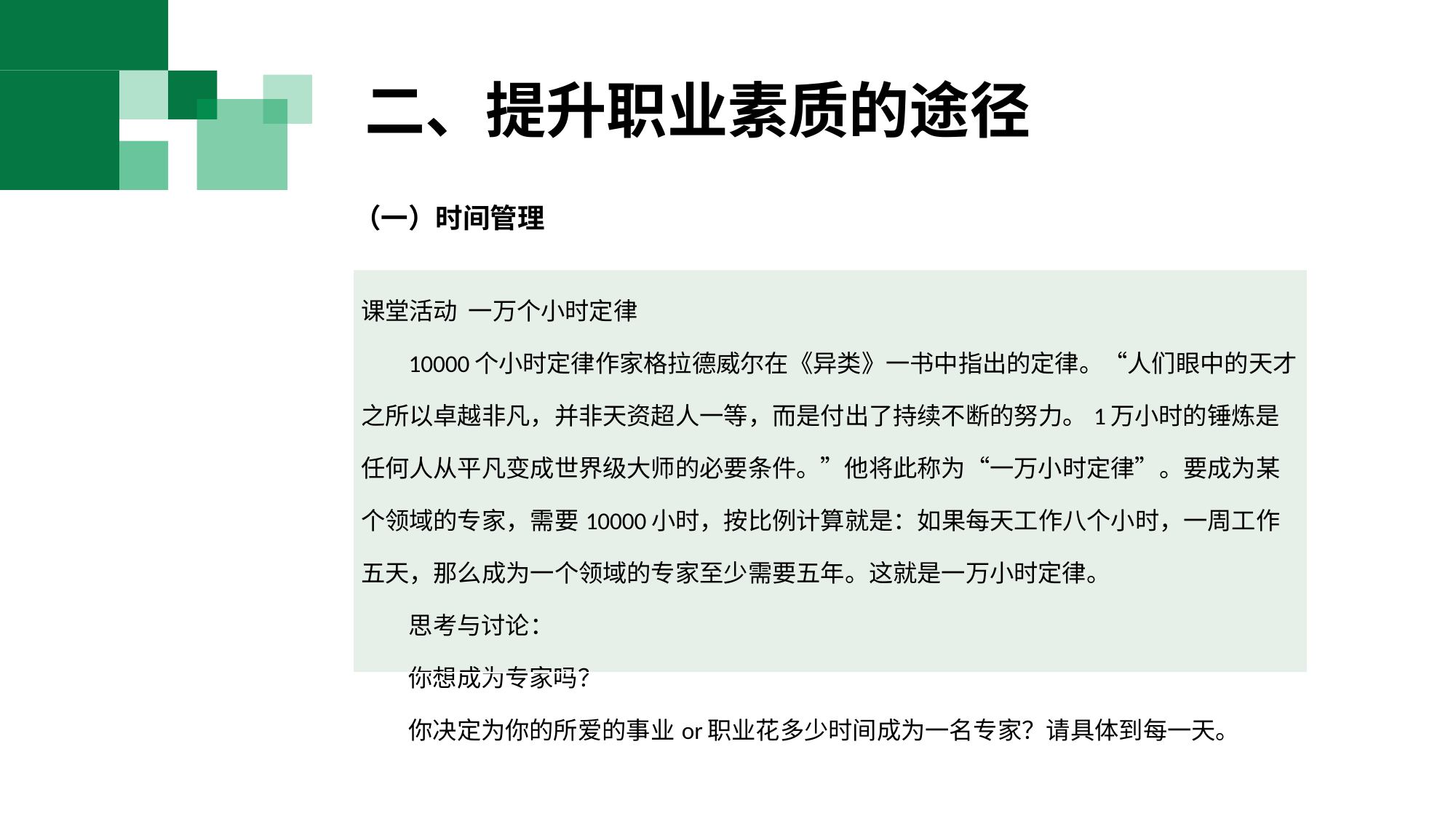

二、提升职业素质的途径

（一）时间管理
| 课堂活动 一万个小时定律 10000个小时定律作家格拉德威尔在《异类》一书中指出的定律。“人们眼中的天才之所以卓越非凡，并非天资超人一等，而是付出了持续不断的努力。1万小时的锤炼是任何人从平凡变成世界级大师的必要条件。”他将此称为“一万小时定律”。要成为某个领域的专家，需要10000小时，按比例计算就是：如果每天工作八个小时，一周工作五天，那么成为一个领域的专家至少需要五年。这就是一万小时定律。 思考与讨论： 你想成为专家吗？ 你决定为你的所爱的事业or职业花多少时间成为一名专家？请具体到每一天。 |
| --- |